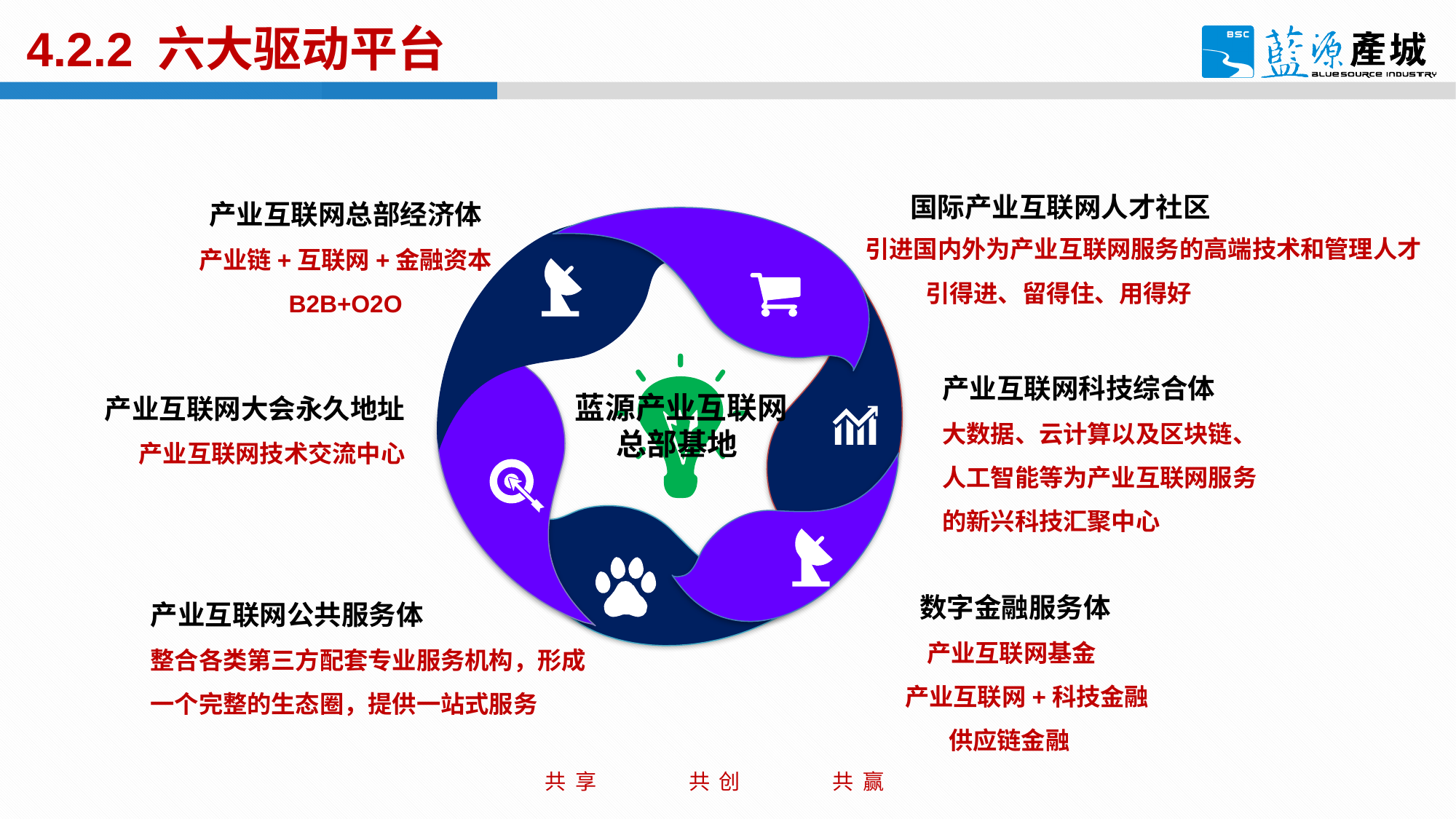

# 4.2.2 六大驱动平台
国际产业互联网人才社区
产业互联网总部经济体
产业链+互联网+金融资本
B2B+O2O

引得进、留得住、用得好

产业互联网科技综合体
大数据、云计算以及区块链、人工智能等为产业互联网服务的新兴科技汇聚中心

产业互联网大会永久地址
产业互联网技术交流中心

 蓝源产业互联网
       总部基地

产业互联网公共服务体
整合各类第三方配套专业服务机构，形成一个完整的生态圈，提供一站式服务
引进国内外为产业互联网服务的高端技术和管理人才
    数字金融服务体
      产业互联网基金
  产业互联网+科技金融
          供应链金融

5